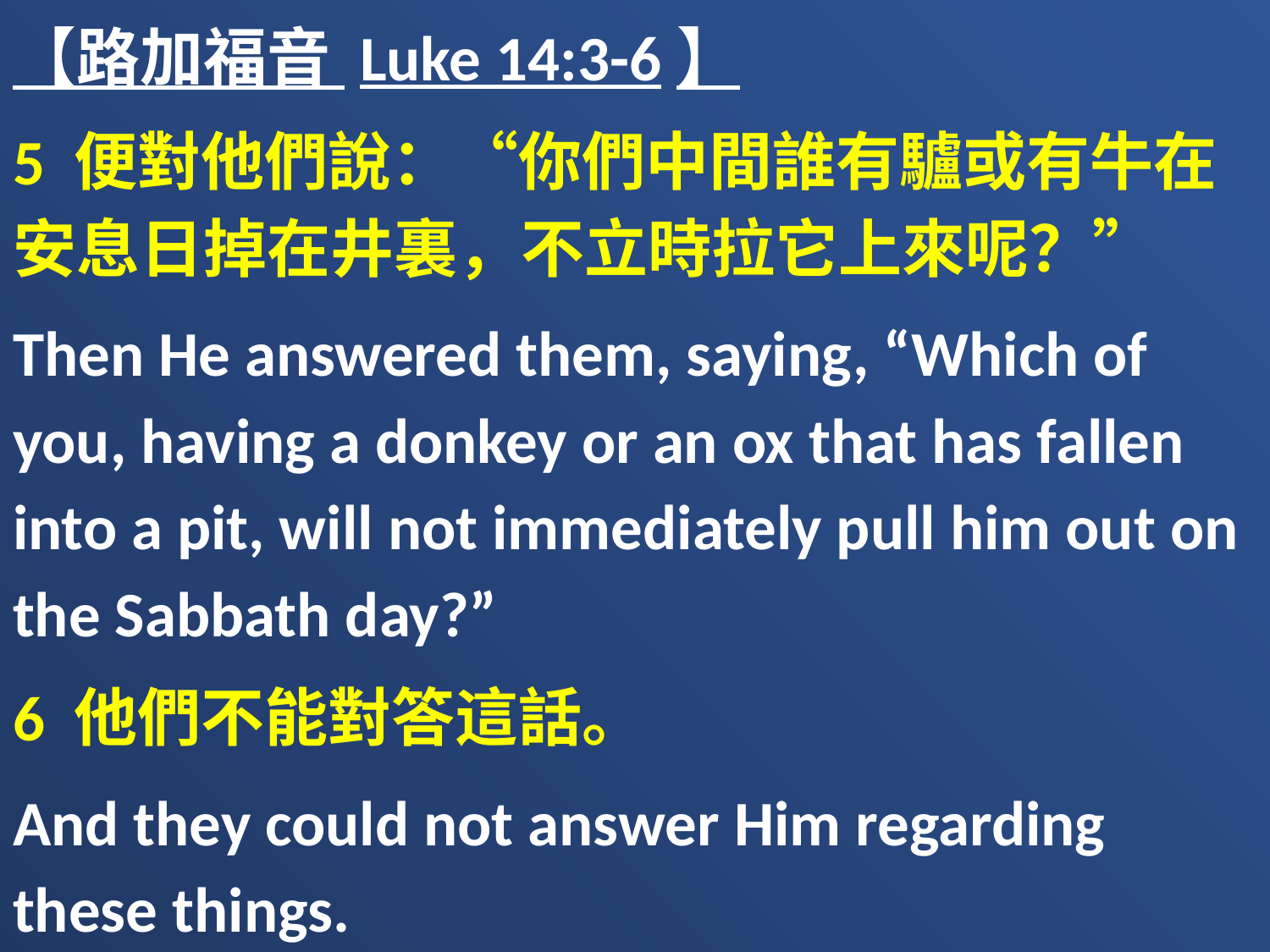

【路加福音 Luke 14:3-6】
5 便對他們說：“你們中間誰有驢或有牛在安息日掉在井裏，不立時拉它上來呢？”
Then He answered them, saying, “Which of you, having a donkey or an ox that has fallen into a pit, will not immediately pull him out on the Sabbath day?”
6 他們不能對答這話。
And they could not answer Him regarding these things.